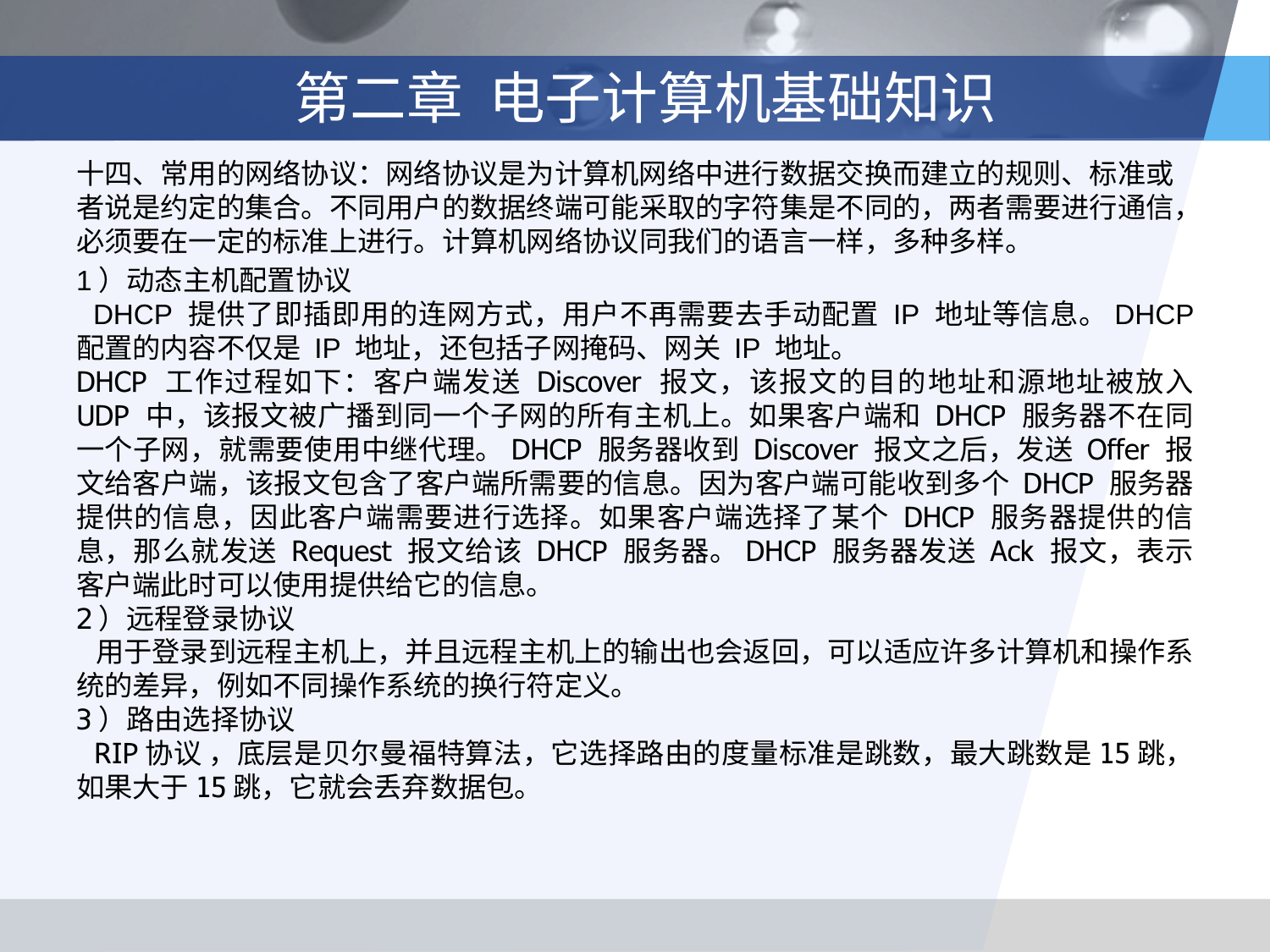

# 第二章  电子计算机基础知识
十四、常用的网络协议：网络协议是为计算机网络中进行数据交换而建立的规则、标准或者说是约定的集合。不同用户的数据终端可能采取的字符集是不同的，两者需要进行通信，必须要在一定的标准上进行。计算机网络协议同我们的语言一样，多种多样。
1）动态主机配置协议
  DHCP 提供了即插即用的连网方式，用户不再需要去手动配置 IP 地址等信息。DHCP 配置的内容不仅是 IP 地址，还包括子网掩码、网关 IP 地址。
DHCP 工作过程如下：客户端发送 Discover 报文，该报文的目的地址和源地址被放入 UDP 中，该报文被广播到同一个子网的所有主机上。如果客户端和 DHCP 服务器不在同一个子网，就需要使用中继代理。DHCP 服务器收到 Discover 报文之后，发送 Offer 报文给客户端，该报文包含了客户端所需要的信息。因为客户端可能收到多个 DHCP 服务器提供的信息，因此客户端需要进行选择。如果客户端选择了某个 DHCP 服务器提供的信息，那么就发送 Request 报文给该 DHCP 服务器。DHCP 服务器发送 Ack 报文，表示客户端此时可以使用提供给它的信息。
2）远程登录协议
  用于登录到远程主机上，并且远程主机上的输出也会返回，可以适应许多计算机和操作系统的差异，例如不同操作系统的换行符定义。
3）路由选择协议
  RIP协议 ，底层是贝尔曼福特算法，它选择路由的度量标准是跳数，最大跳数是15跳，如果大于15跳，它就会丢弃数据包。